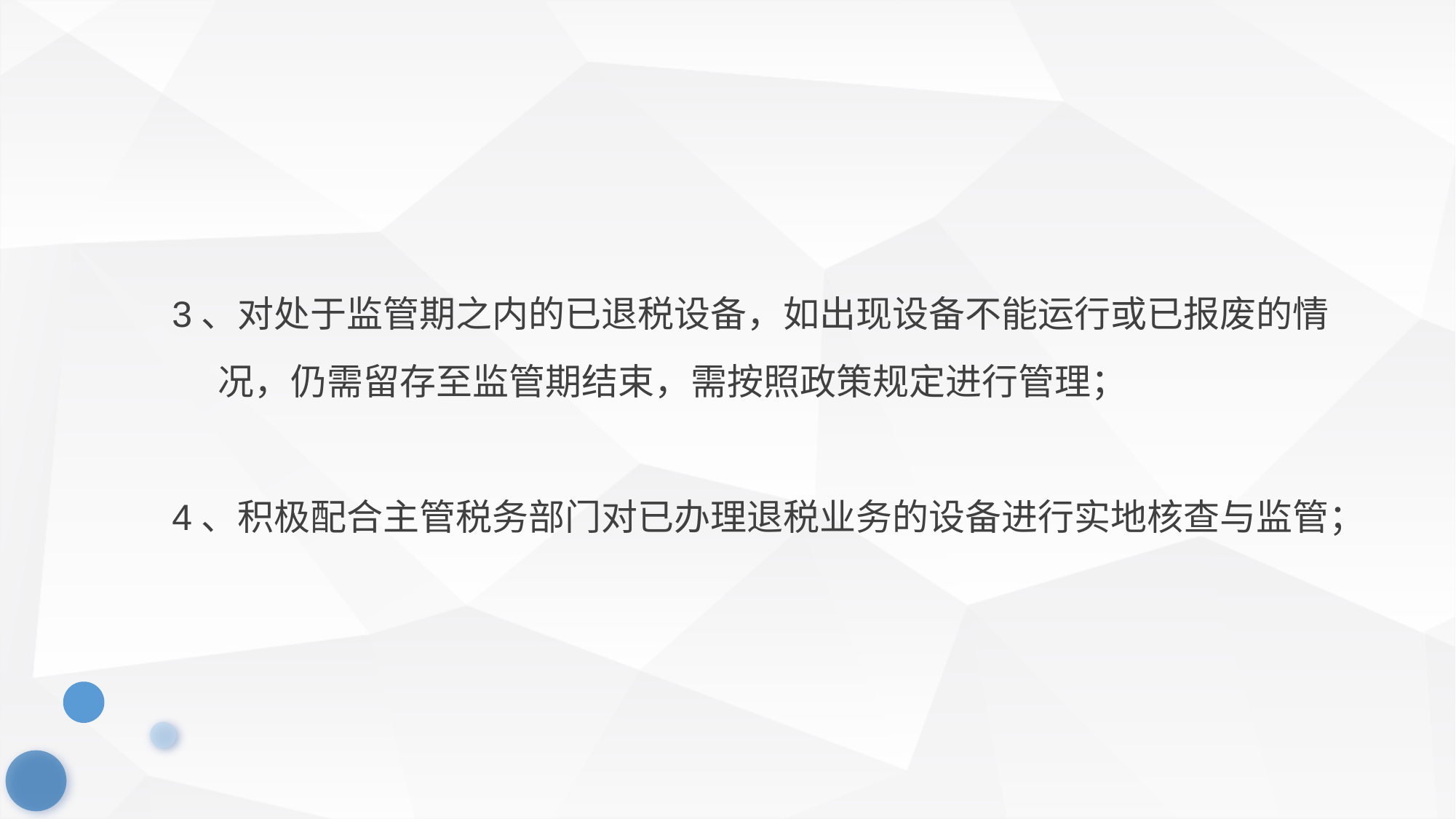

3、对处于监管期之内的已退税设备，如出现设备不能运行或已报废的情
            况，仍需留存至监管期结束，需按照政策规定进行管理；

      4、积极配合主管税务部门对已办理退税业务的设备进行实地核查与监管；